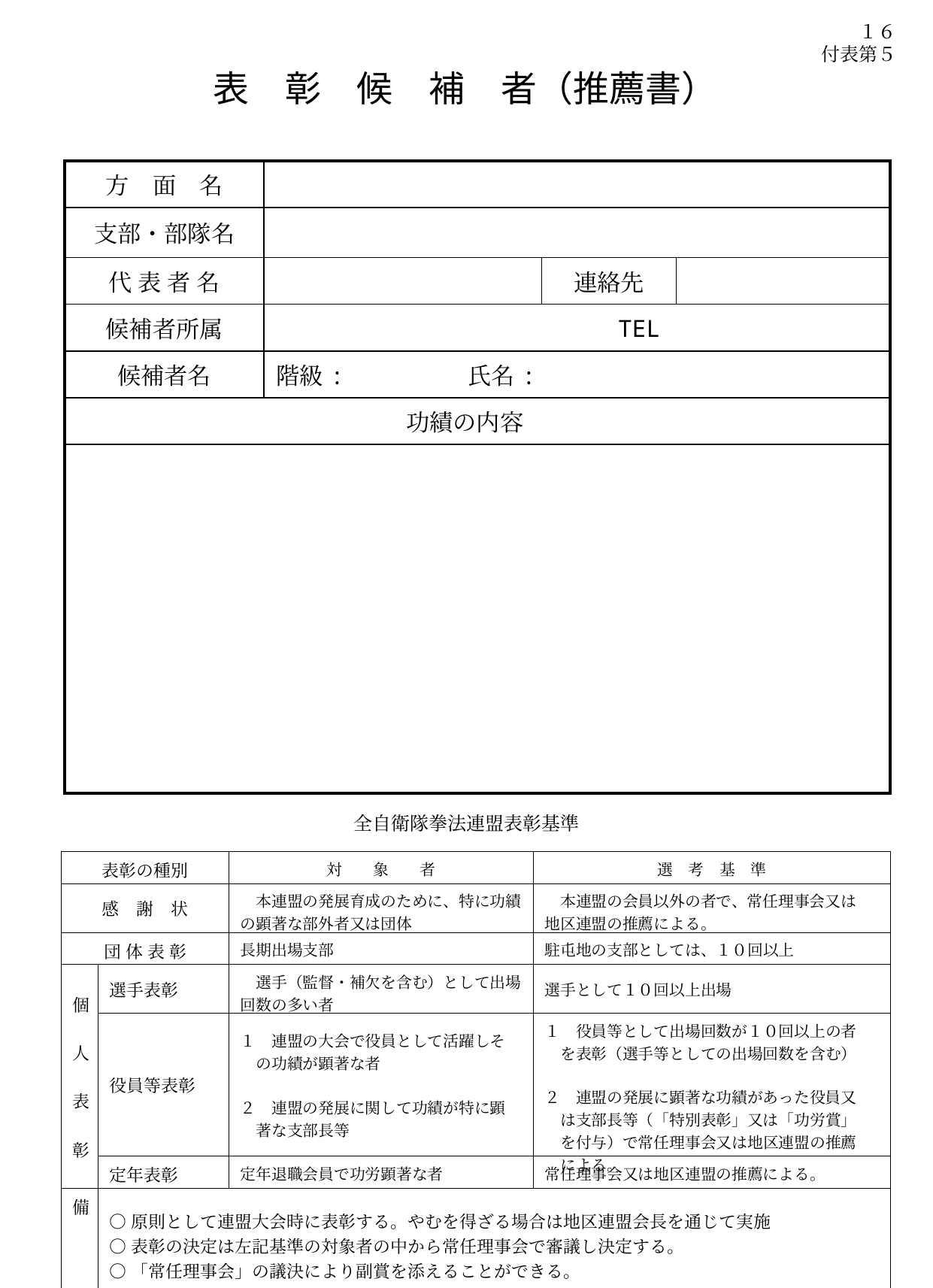

１６
付表第５
表　彰　候　補　者（推薦書）
| 方　面　名 |  |  |  |
| --- | --- | --- | --- |
| 支部・部隊名 |  |  |  |
| 代 表 者 名 |  | 連絡先 |  |
| 候補者所属 | TEL |  |  |
| 候補者名 | 階級:　　　　　氏名: |  |  |
| 功績の内容 |  |  |  |
|  |  |  |  |
全自衛隊拳法連盟表彰基準
| 表彰の種別 |  | 対　　象　　者 | 選　考　基　準 |
| --- | --- | --- | --- |
| 感　謝　状 |  | 本連盟の発展育成のために、特に功績の顕著な部外者又は団体 | 本連盟の会員以外の者で、常任理事会又は　 地区連盟の推薦による。 |
| 団 体 表 彰 |  | 長期出場支部 | 駐屯地の支部としては、１０回以上 |
| 個 人 表 彰 | 選手表彰 | 選手（監督・補欠を含む）として出場回数の多い者 | 選手として１０回以上出場 |
|  | 役員等表彰 | １　連盟の大会で役員として活躍しそ 　の功績が顕著な者 ２　連盟の発展に関して功績が特に顕 　著な支部長等 | １　役員等として出場回数が１０回以上の者 　を表彰（選手等としての出場回数を含む） ２　連盟の発展に顕著な功績があった役員又 　は支部長等（「特別表彰」又は「功労賞」 　を付与）で常任理事会又は地区連盟の推薦 　による。 |
|  | 定年表彰 | 定年退職会員で功労顕著な者 | 常任理事会又は地区連盟の推薦による。 |
| 備　　　考 | ○原則として連盟大会時に表彰する。やむを得ざる場合は地区連盟会長を通じて実施 ○表彰の決定は左記基準の対象者の中から常任理事会で審議し決定する。 ○「常任理事会」の議決により副賞を添えることができる。 |  |  |